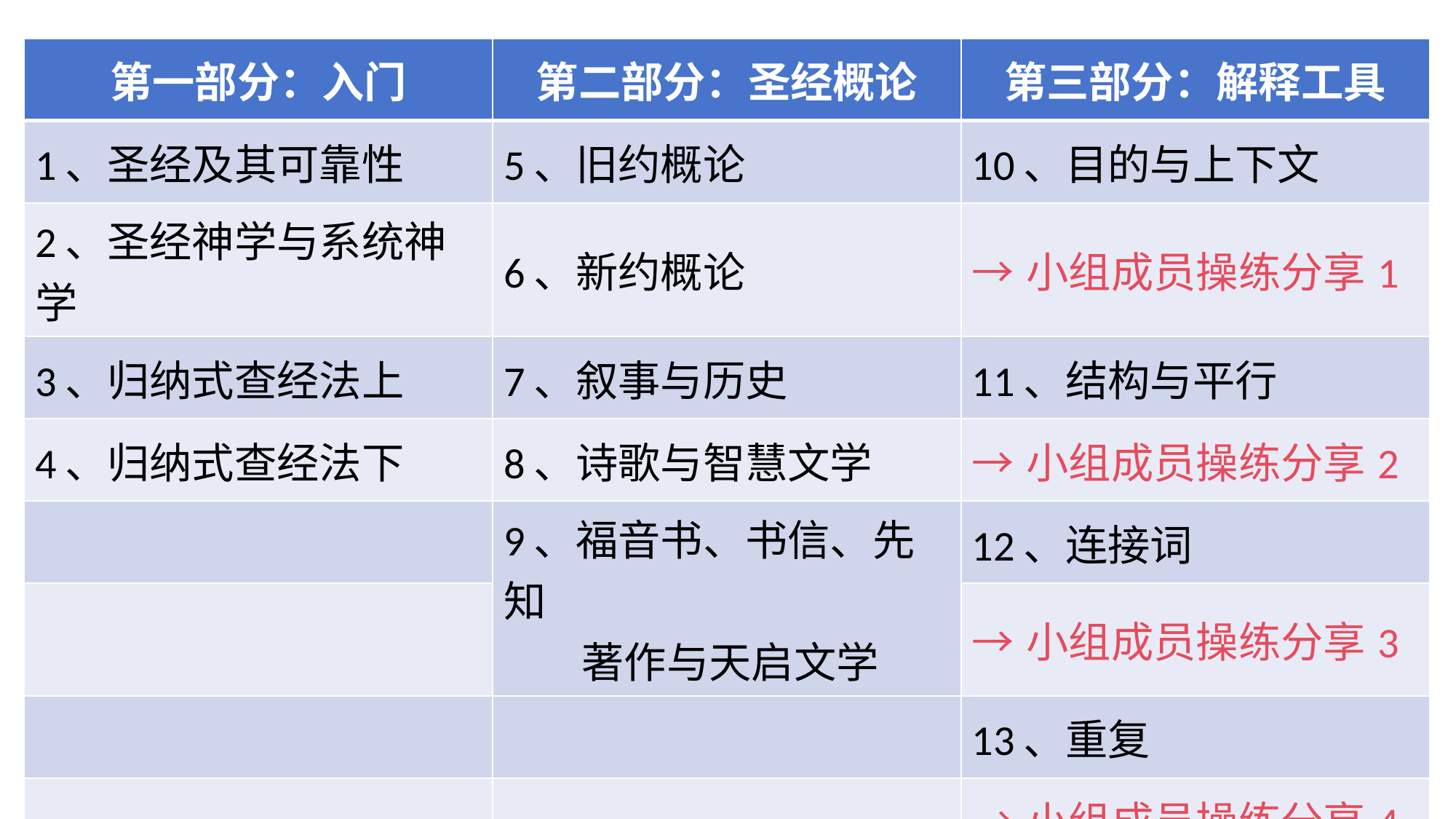

| 第一部分：入门 | 第二部分：圣经概论 | 第三部分：解释工具 |
| --- | --- | --- |
| 1、圣经及其可靠性 | 5、旧约概论 | 10、目的与上下文 |
| 2、圣经神学与系统神学 | 6、新约概论 | →小组成员操练分享1 |
| 3、归纳式查经法上 | 7、叙事与历史 | 11、结构与平行 |
| 4、归纳式查经法下 | 8、诗歌与智慧文学 | →小组成员操练分享2 |
|  | 9、福音书、书信、先知 著作与天启文学 | 12、连接词 |
|  |  | →小组成员操练分享3 |
|  |  | 13、重复 |
|  |  | →小组成员操练分享4 |